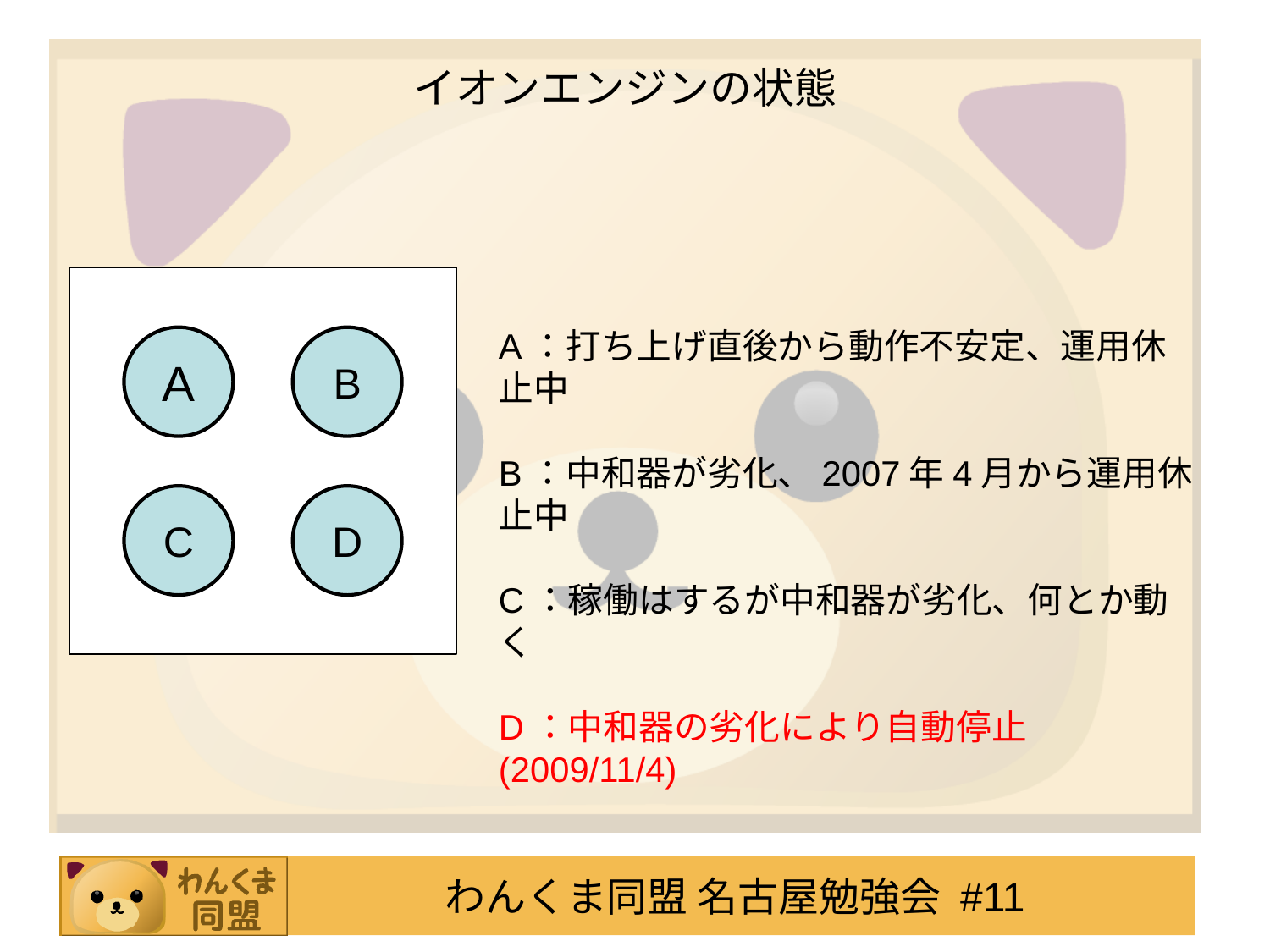

# イオンエンジンの状態

A：打ち上げ直後から動作不安定、運用休止中

B：中和器が劣化、2007年4月から運用休止中

C：稼働はするが中和器が劣化、何とか動く

D：中和器の劣化により自動停止 (2009/11/4)
A
B
C
D